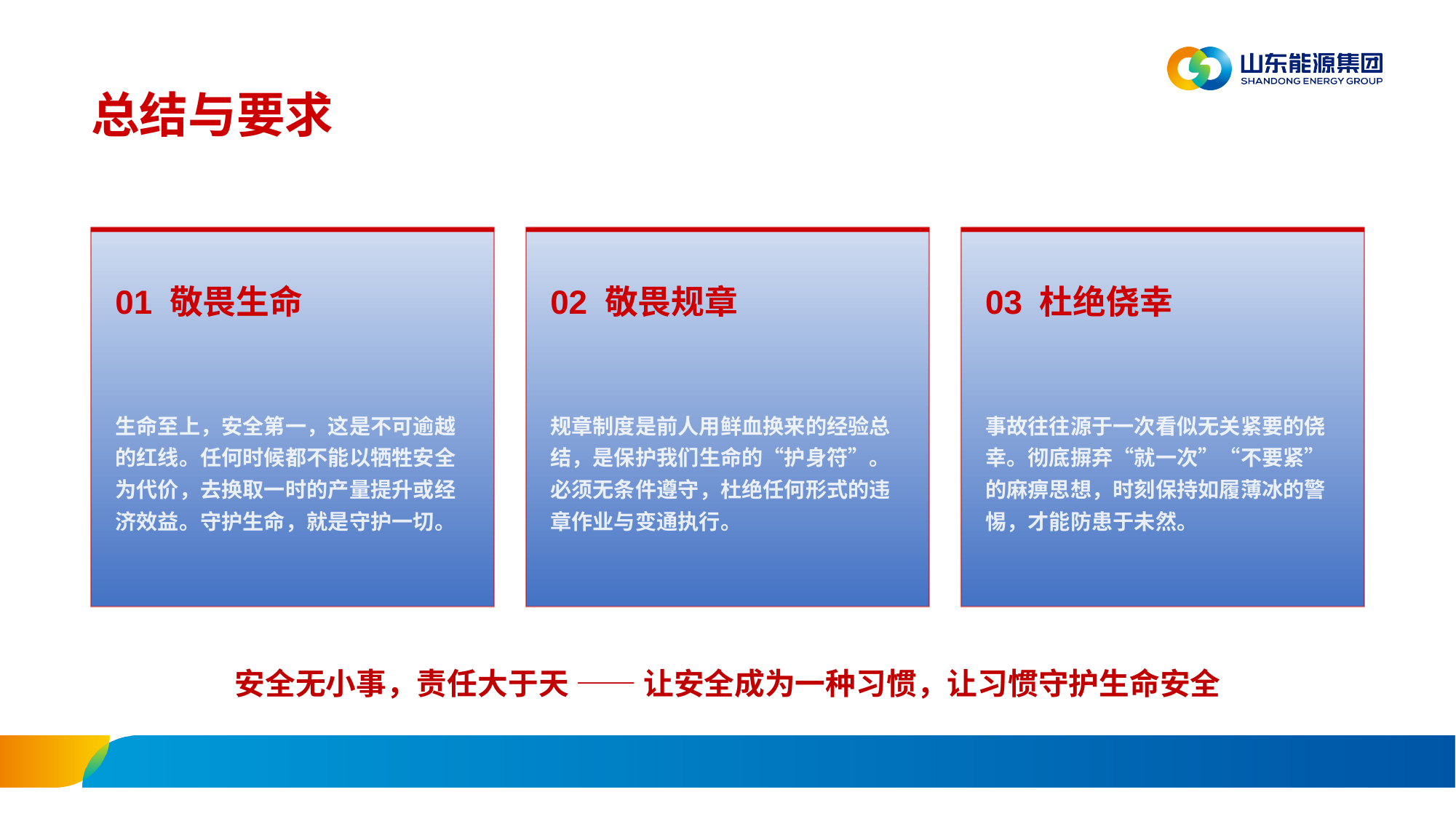

总结与要求

01 敬畏生命
02 敬畏规章
03 杜绝侥幸
生命至上，安全第一，这是不可逾越的红线。任何时候都不能以牺牲安全为代价，去换取一时的产量提升或经济效益。守护生命，就是守护一切。
规章制度是前人用鲜血换来的经验总结，是保护我们生命的“护身符”。必须无条件遵守，杜绝任何形式的违章作业与变通执行。
事故往往源于一次看似无关紧要的侥幸。彻底摒弃“就一次”“不要紧”的麻痹思想，时刻保持如履薄冰的警惕，才能防患于未然。
安全无小事，责任大于天 —— 让安全成为一种习惯，让习惯守护生命安全